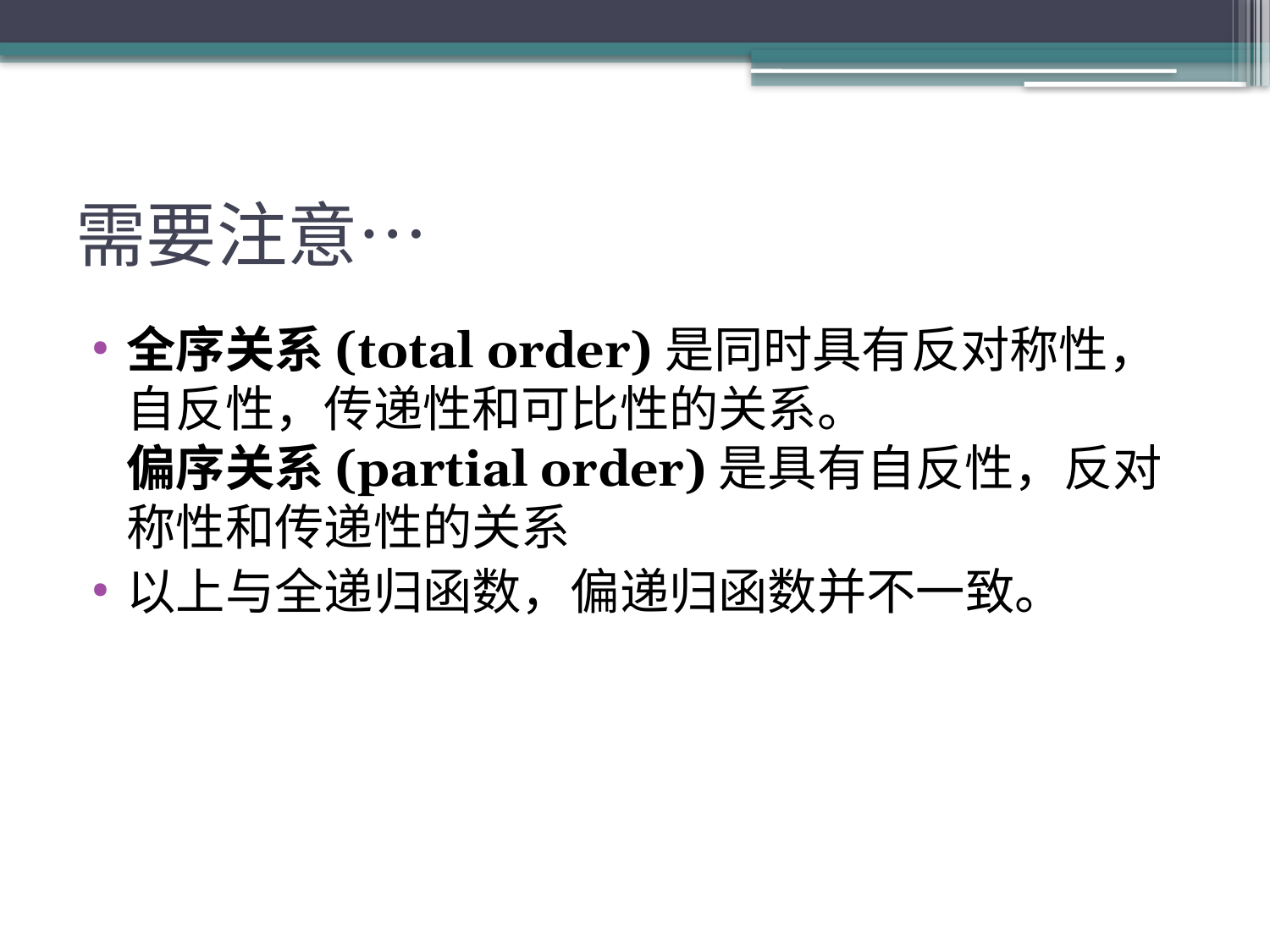

# 需要注意…
全序关系(total order)是同时具有反对称性，自反性，传递性和可比性的关系。
偏序关系(partial order)是具有自反性，反对称性和传递性的关系
以上与全递归函数，偏递归函数并不一致。